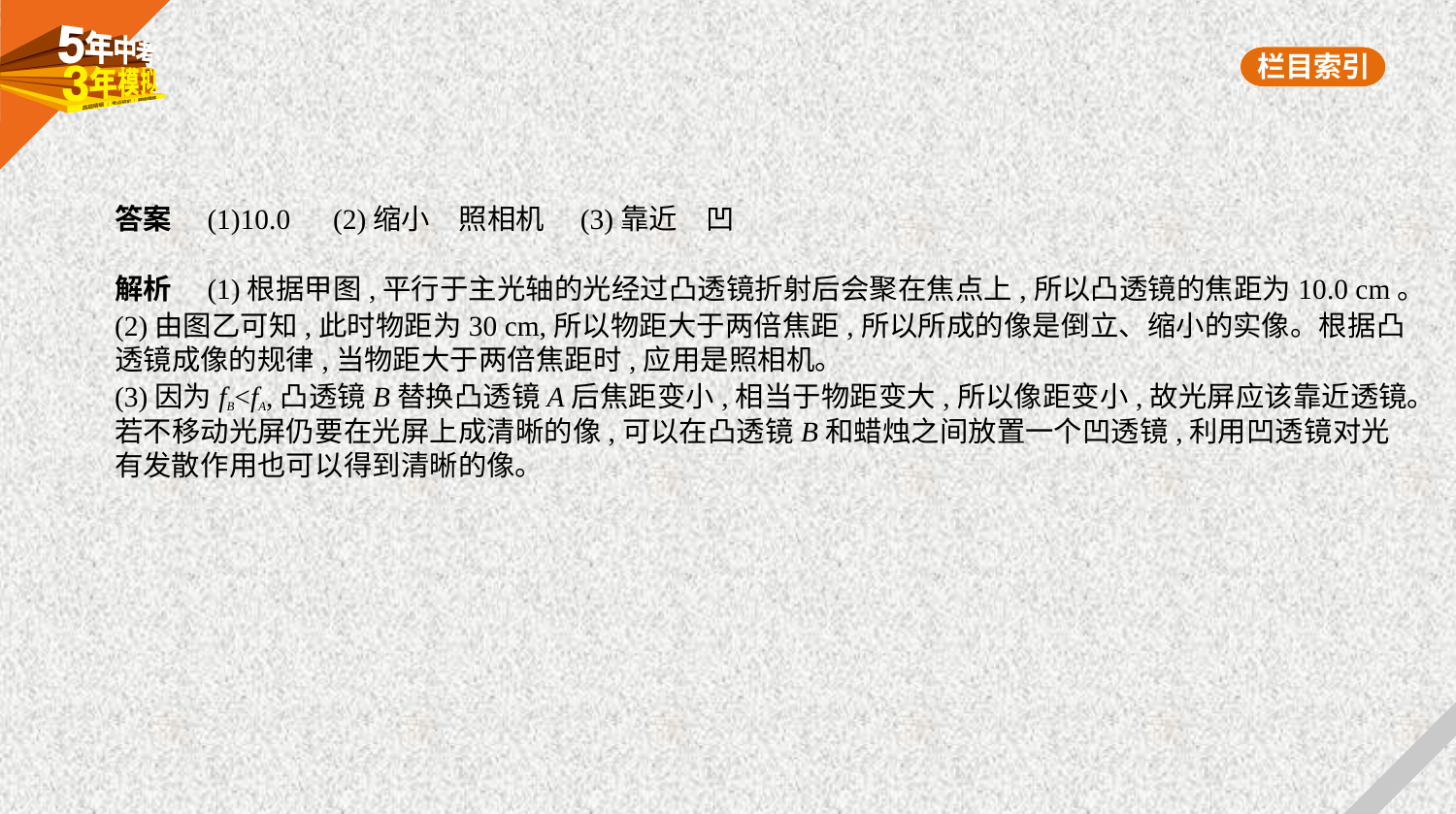

答案　(1)10.0　(2)缩小　照相机　(3)靠近　凹
解析　(1)根据甲图,平行于主光轴的光经过凸透镜折射后会聚在焦点上,所以凸透镜的焦距为10.0 cm。
(2)由图乙可知,此时物距为30 cm,所以物距大于两倍焦距,所以所成的像是倒立、缩小的实像。根据凸
透镜成像的规律,当物距大于两倍焦距时,应用是照相机。
(3)因为fB<fA,凸透镜B替换凸透镜A后焦距变小,相当于物距变大,所以像距变小,故光屏应该靠近透镜。
若不移动光屏仍要在光屏上成清晰的像,可以在凸透镜B和蜡烛之间放置一个凹透镜,利用凹透镜对光
有发散作用也可以得到清晰的像。